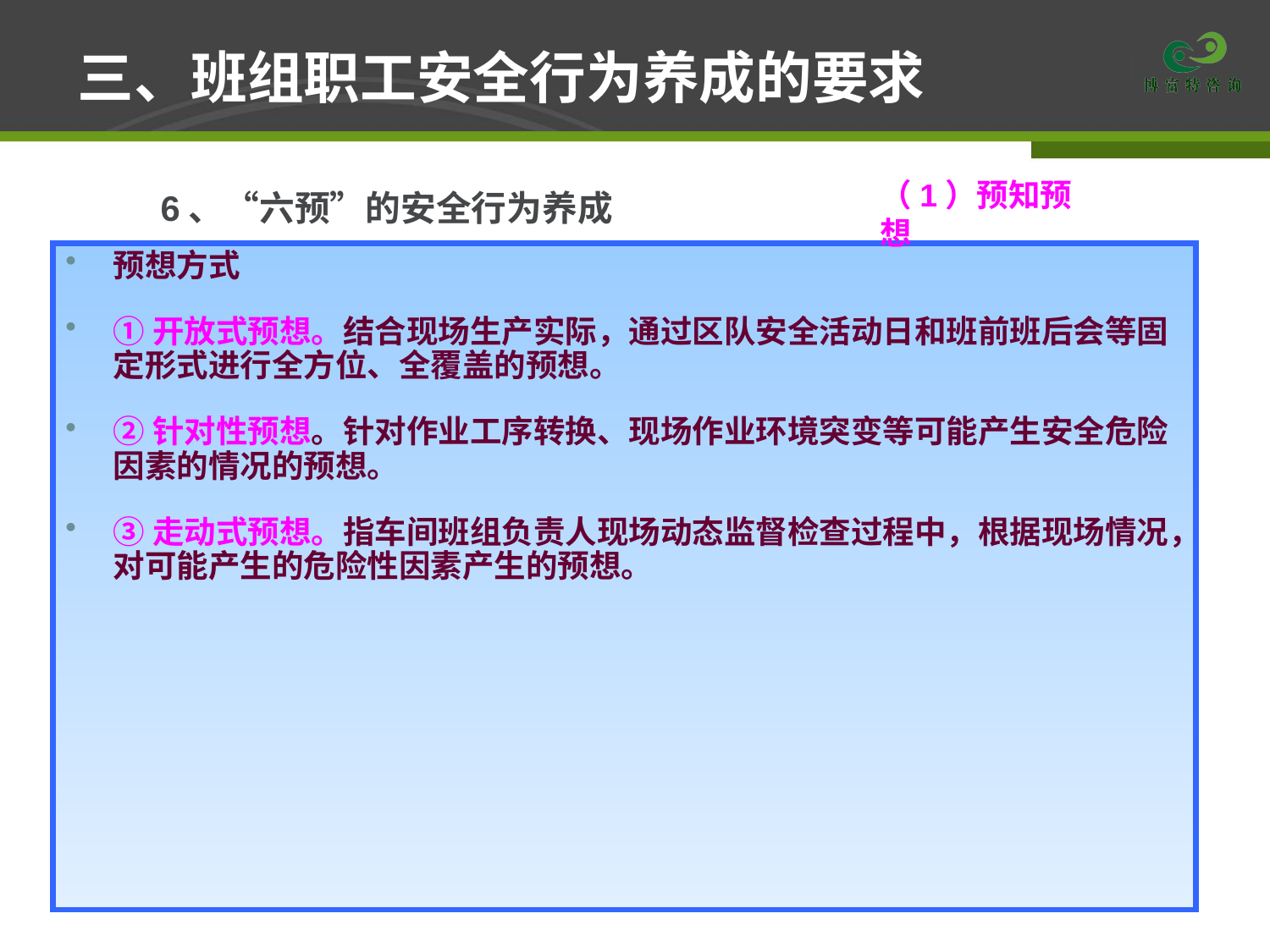

# 三、班组职工安全行为养成的要求
（1）预知预想
6、“六预”的安全行为养成
预想方式
①开放式预想。结合现场生产实际，通过区队安全活动日和班前班后会等固定形式进行全方位、全覆盖的预想。
②针对性预想。针对作业工序转换、现场作业环境突变等可能产生安全危险因素的情况的预想。
③走动式预想。指车间班组负责人现场动态监督检查过程中，根据现场情况，对可能产生的危险性因素产生的预想。
78